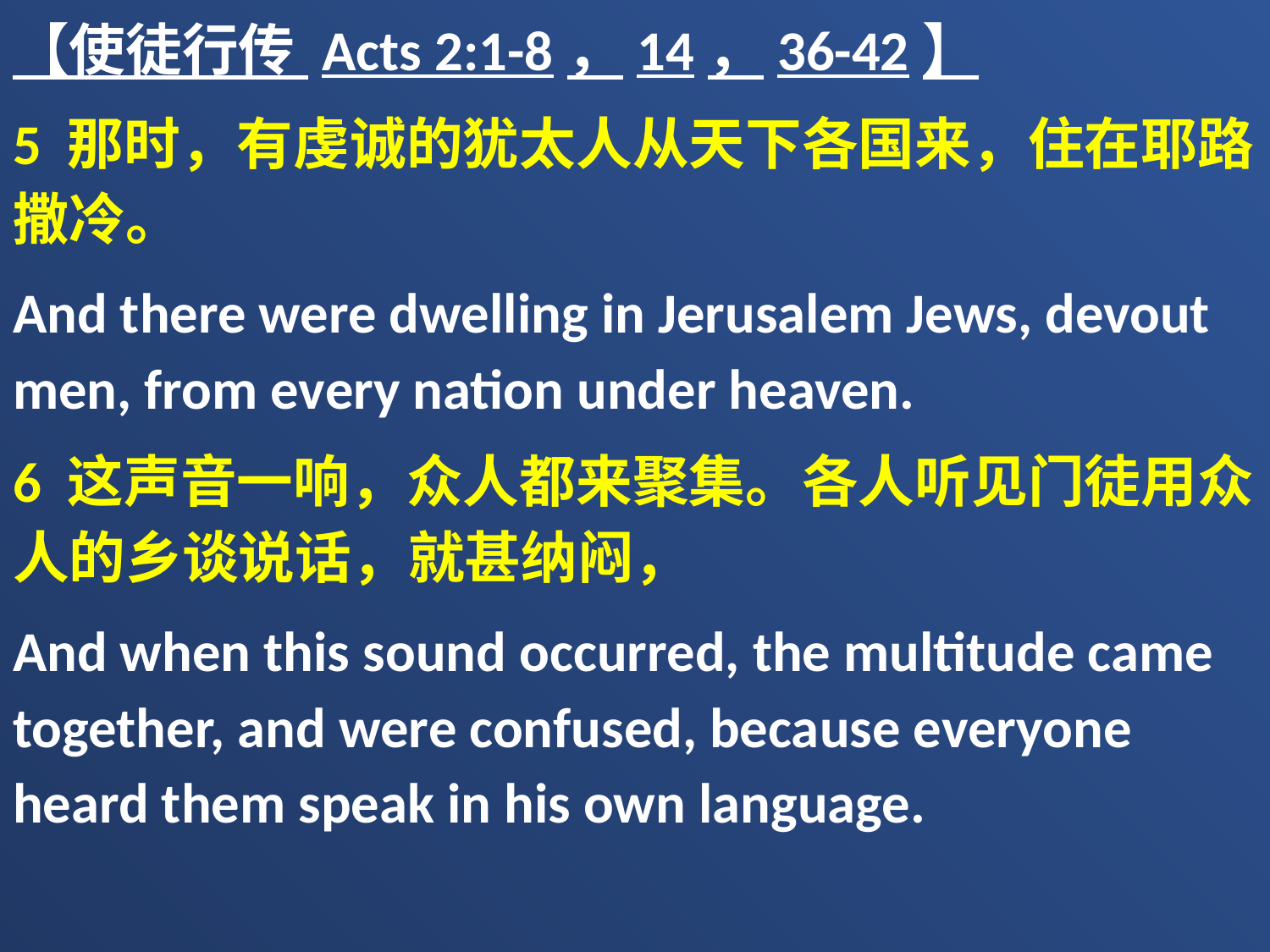

【使徒行传 Acts 2:1-8，14，36-42】
5 那时，有虔诚的犹太人从天下各国来，住在耶路撒冷。
And there were dwelling in Jerusalem Jews, devout men, from every nation under heaven.
6 这声音一响，众人都来聚集。各人听见门徒用众人的乡谈说话，就甚纳闷，
And when this sound occurred, the multitude came together, and were confused, because everyone heard them speak in his own language.